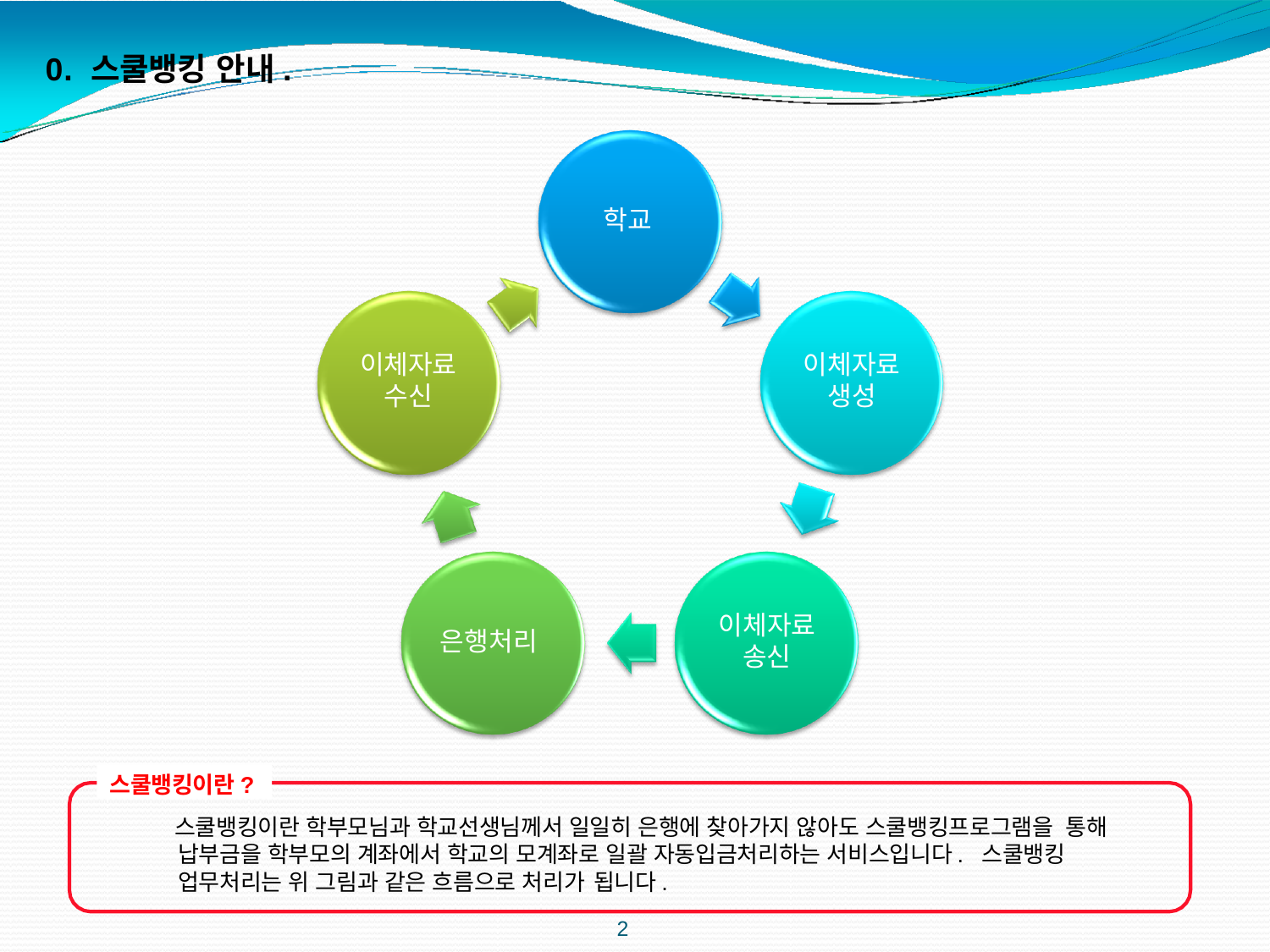

# 0. 스쿨뱅킹 안내.

학교

이체자료
수신
이체자료
생성

이체자료
송신

은행처리
스쿨뱅킹이란?

스쿨뱅킹이란 학부모님과 학교선생님께서 일일히 은행에 찾아가지 않아도 스쿨뱅킹프로그램을  통해 납부금을 학부모의 계좌에서 학교의 모계좌로 일괄 자동입금처리하는 서비스입니다.  스쿨뱅킹 업무처리는 위 그림과 같은 흐름으로 처리가 됩니다.
2